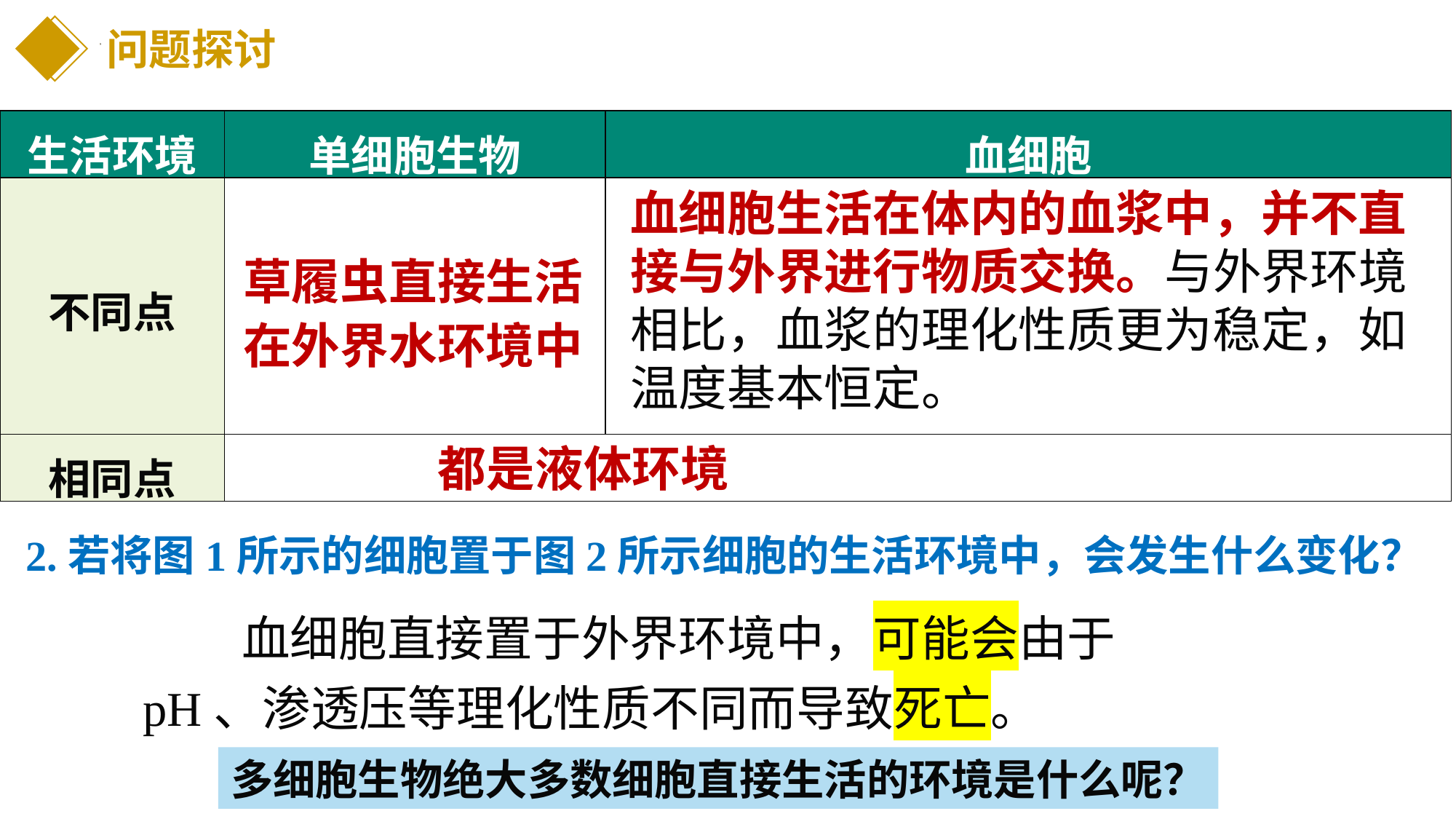

问题探讨
| 生活环境 | 单细胞生物 | 血细胞 |
| --- | --- | --- |
| 不同点 |  |  |
| 相同点 |  |  |
血细胞生活在体内的血浆中，并不直接与外界进行物质交换。与外界环境相比，血浆的理化性质更为稳定，如温度基本恒定。
草履虫直接生活在外界水环境中
都是液体环境
2.若将图1所示的细胞置于图2所示细胞的生活环境中，会发生什么变化？
        血细胞直接置于外界环境中，可能会由于pH、渗透压等理化性质不同而导致死亡。
多细胞生物绝大多数细胞直接生活的环境是什么呢？